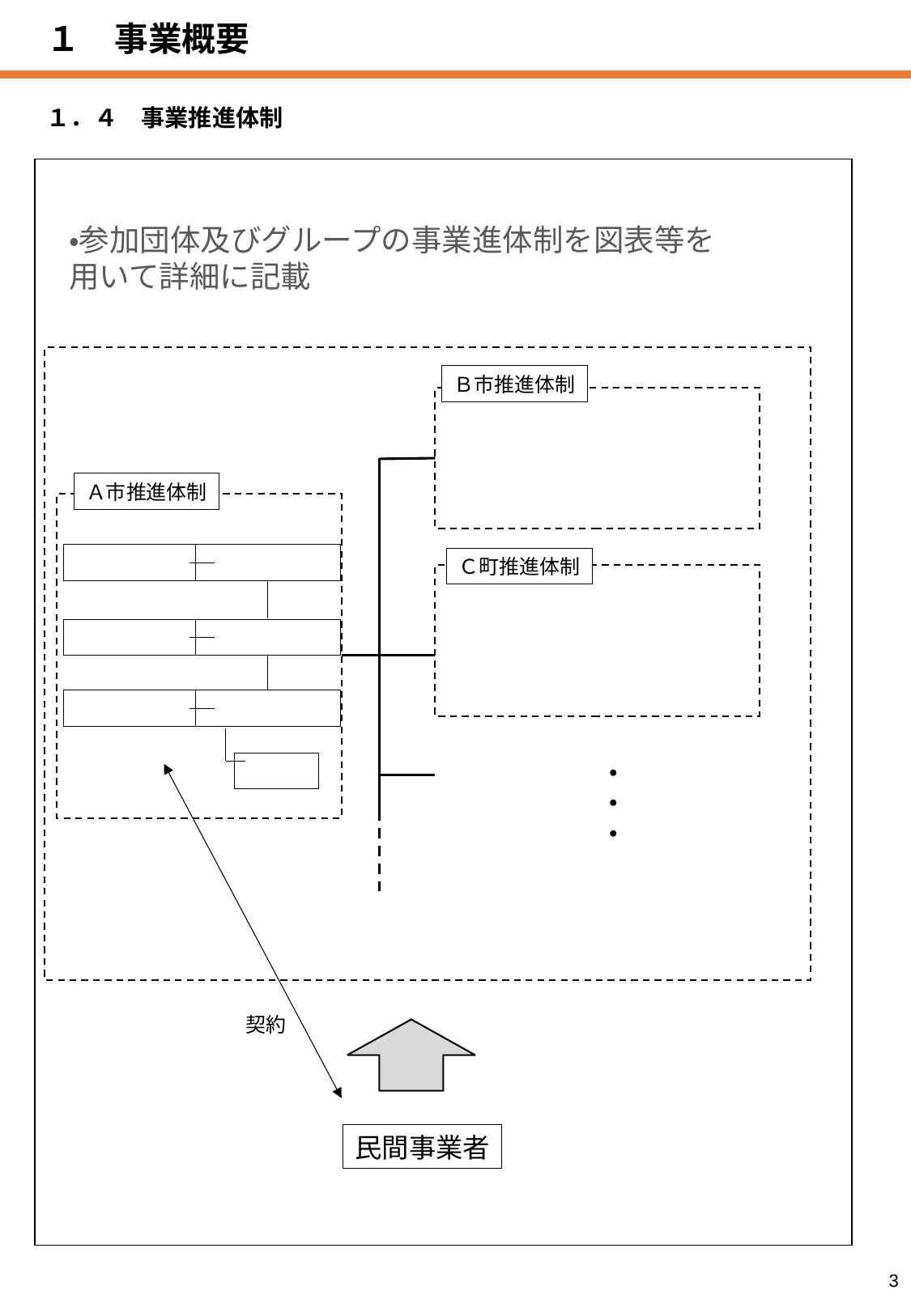

１　事業概要
１．４　事業推進体制
|  |
| --- |
・参加団体及びグループの事業進体制を図表等を
用いて詳細に記載

Ｂ市推進体制

Ａ市推進体制

Ｃ町推進体制

・・・

契約
民間事業者
3